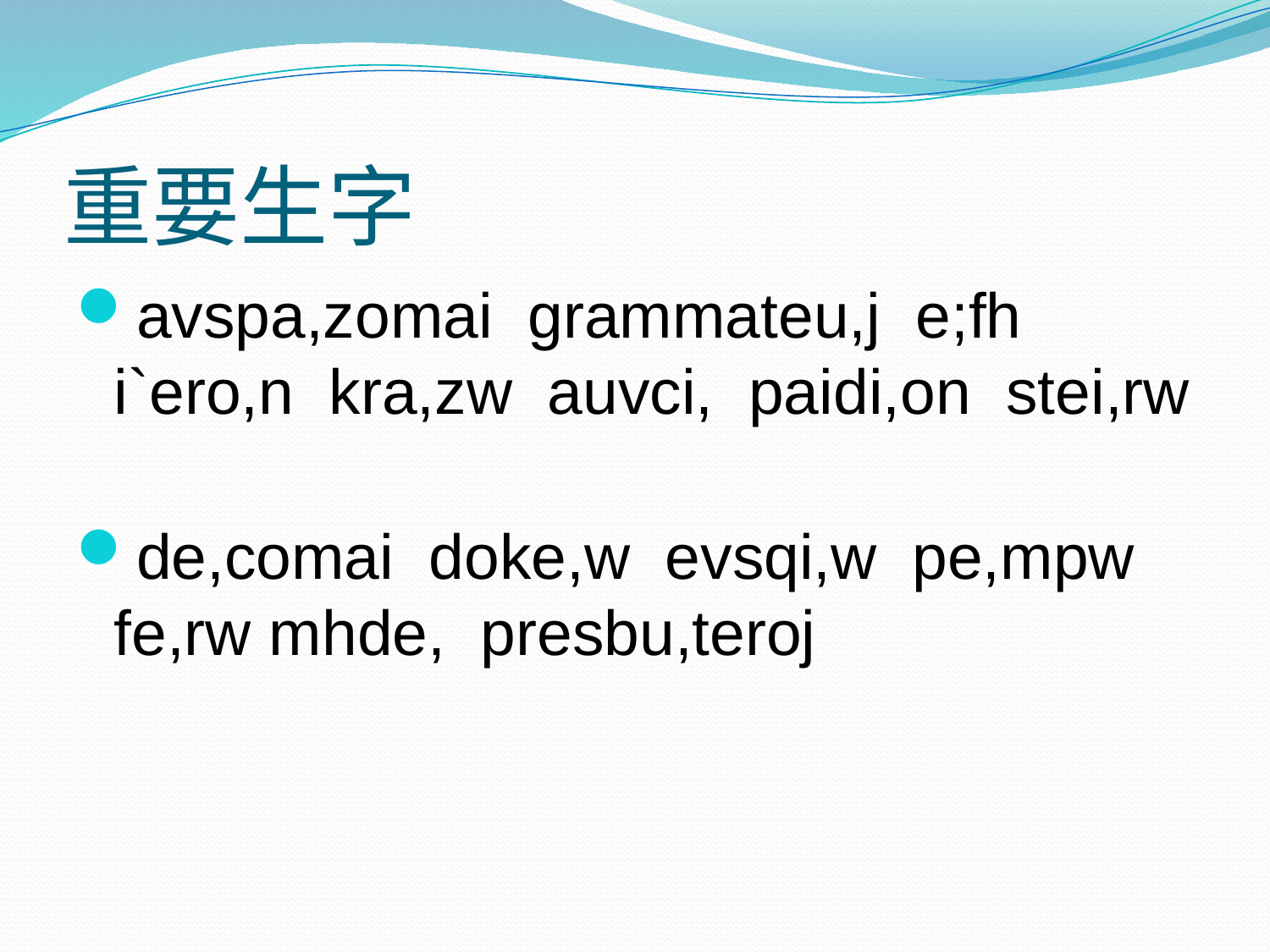

# 重要生字
avspa,zomai  grammateu,j  e;fh  i`ero,n  kra,zw  auvci,  paidi,on  stei,rw
de,comai  doke,w  evsqi,w  pe,mpw  fe,rw mhde,  presbu,teroj